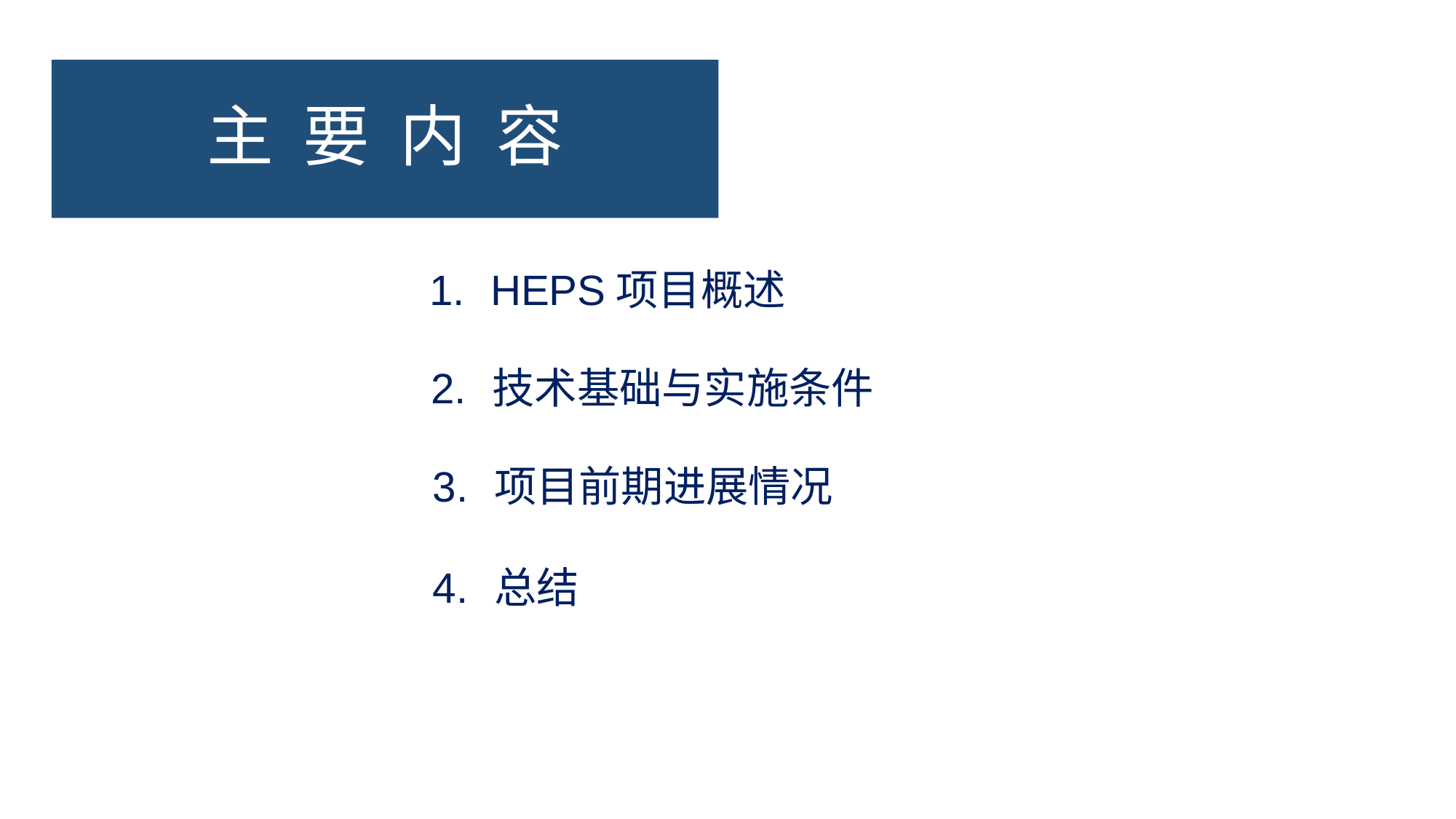

# 主  要  内  容
HEPS项目概述
技术基础与实施条件
项目前期进展情况
总结